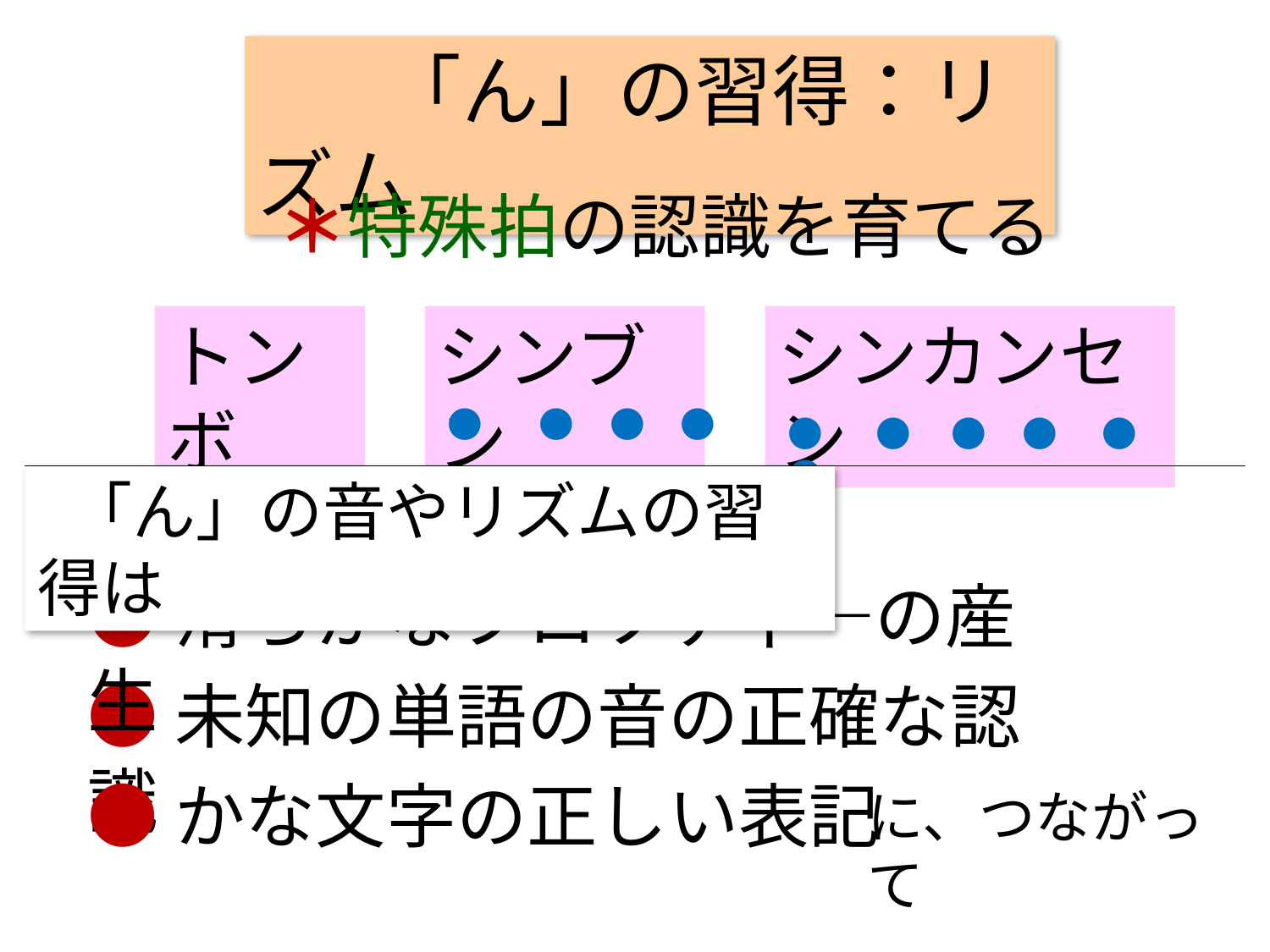

「ん」の習得：リズム
＊特殊拍の認識を育てる
トンボ
シンブン
シンカンセン
●　●　　●
●　　●　●　●
●　　●　　●　●　　●　　●
　「ん」の音やリズムの習得は
●滑らかなプロソディ―の産生
●未知の単語の音の正確な認識
●かな文字の正しい表記
に、つながって
　　　　　　　行く